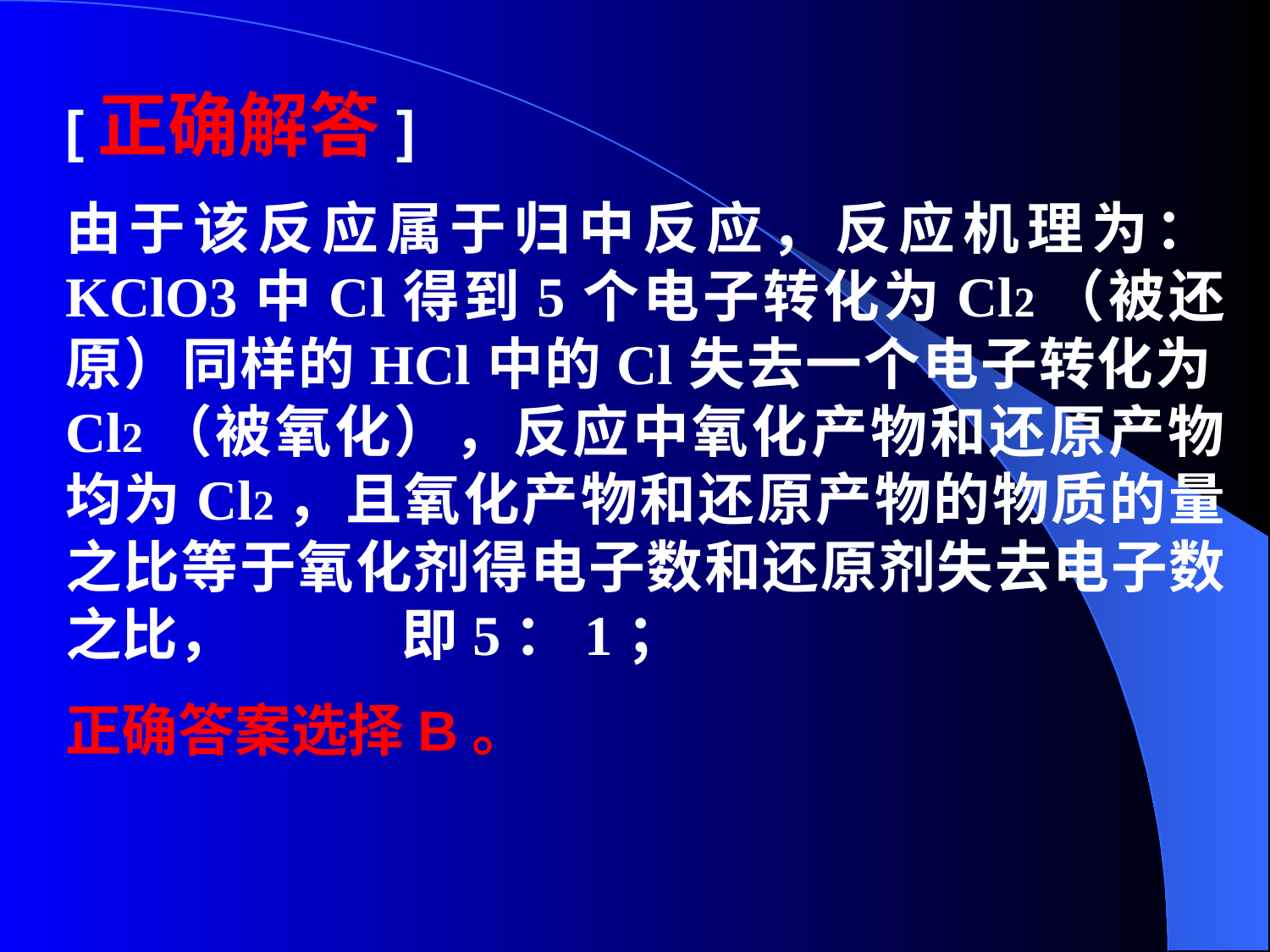

[正确解答]
由于该反应属于归中反应，反应机理为：KClO3中Cl得到5个电子转化为Cl2（被还原）同样的HCl中的Cl失去一个电子转化为Cl2（被氧化），反应中氧化产物和还原产物均为Cl2，且氧化产物和还原产物的物质的量之比等于氧化剂得电子数和还原剂失去电子数之比，             即5：1；
正确答案选择B。

30